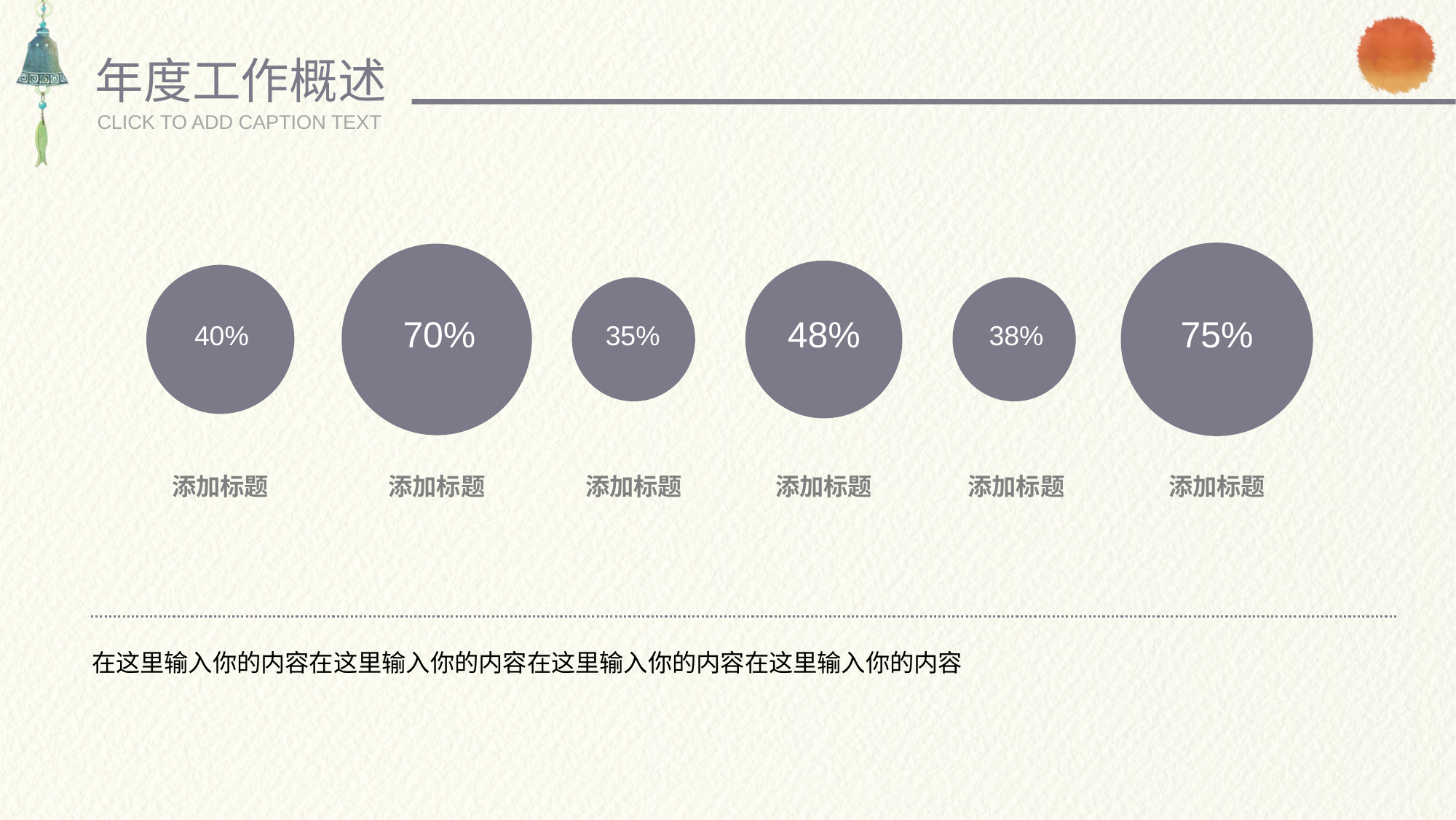

年度工作概述

CLICK TO ADD CAPTION TEXT

70%
48%
75%
40%
35%
38%
添加标题
添加标题
添加标题
添加标题
添加标题
添加标题
在这里输入你的内容在这里输入你的内容在这里输入你的内容在这里输入你的内容